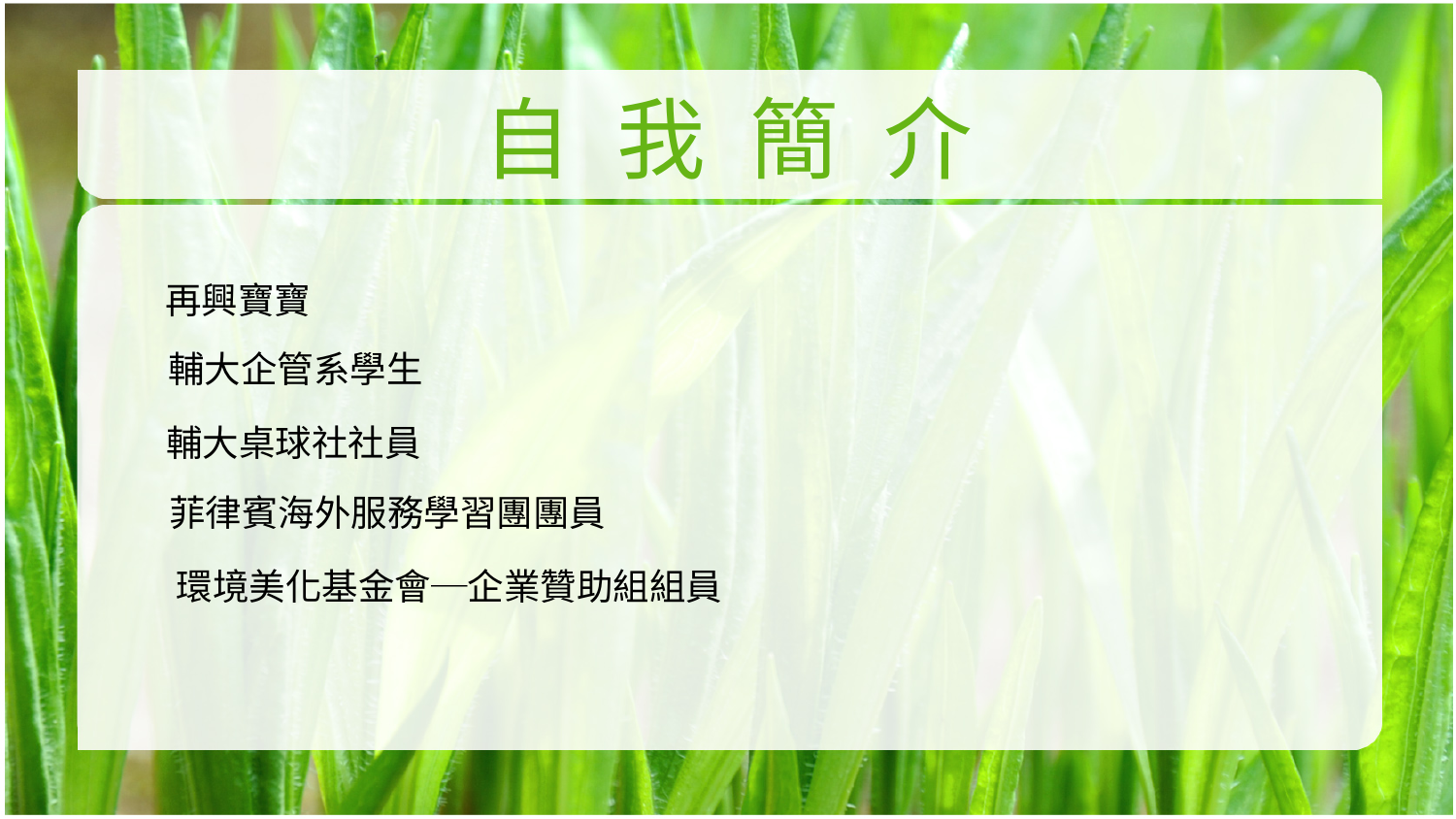

# 自 我 簡 介
再興寶寶
輔大企管系學生
輔大桌球社社員
菲律賓海外服務學習團團員
環境美化基金會─企業贊助組組員